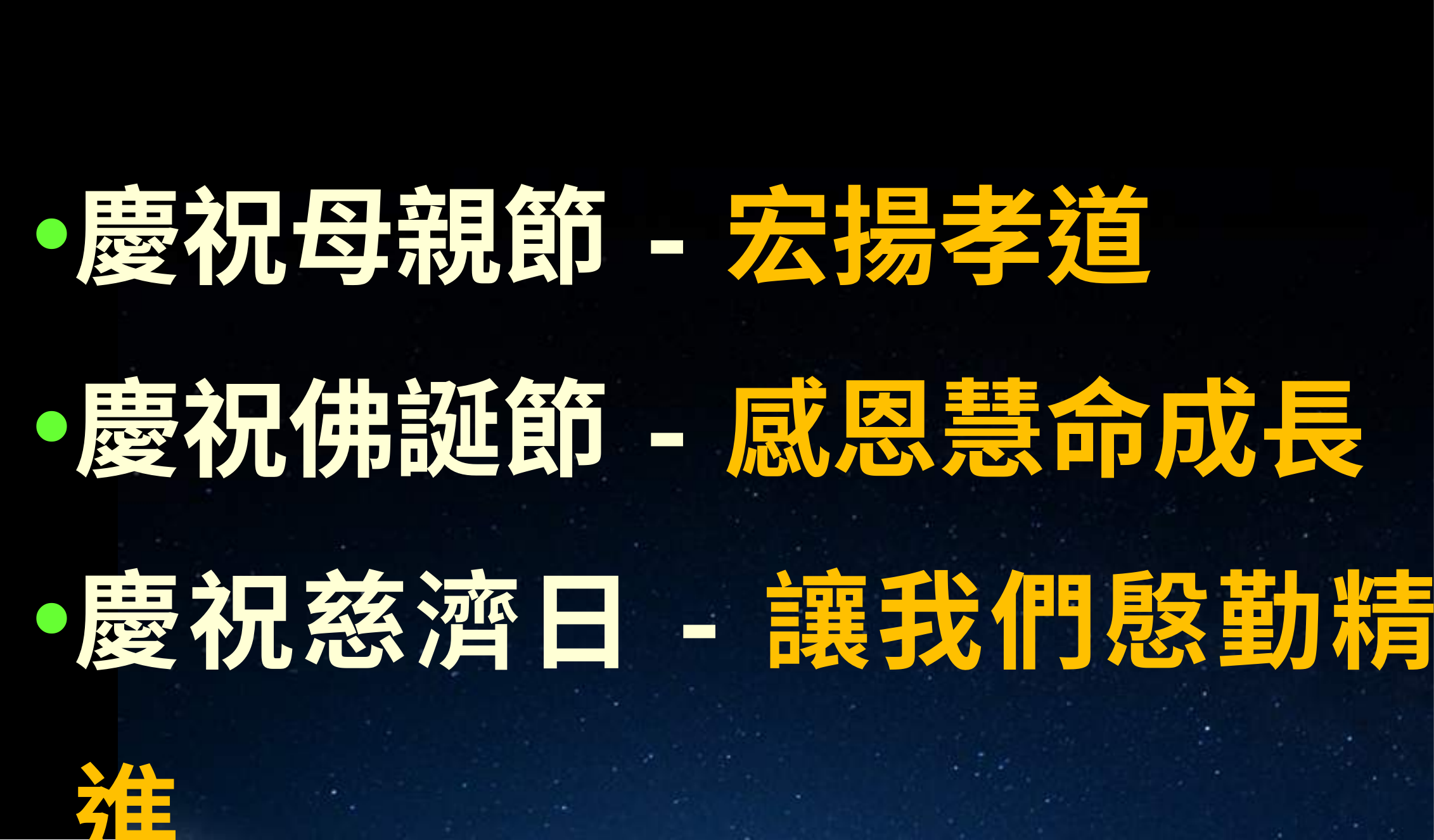

慶祝母親節-宏揚孝道
慶祝佛誕節-感恩慧命成長
慶祝慈濟日-讓我們慇勤精進